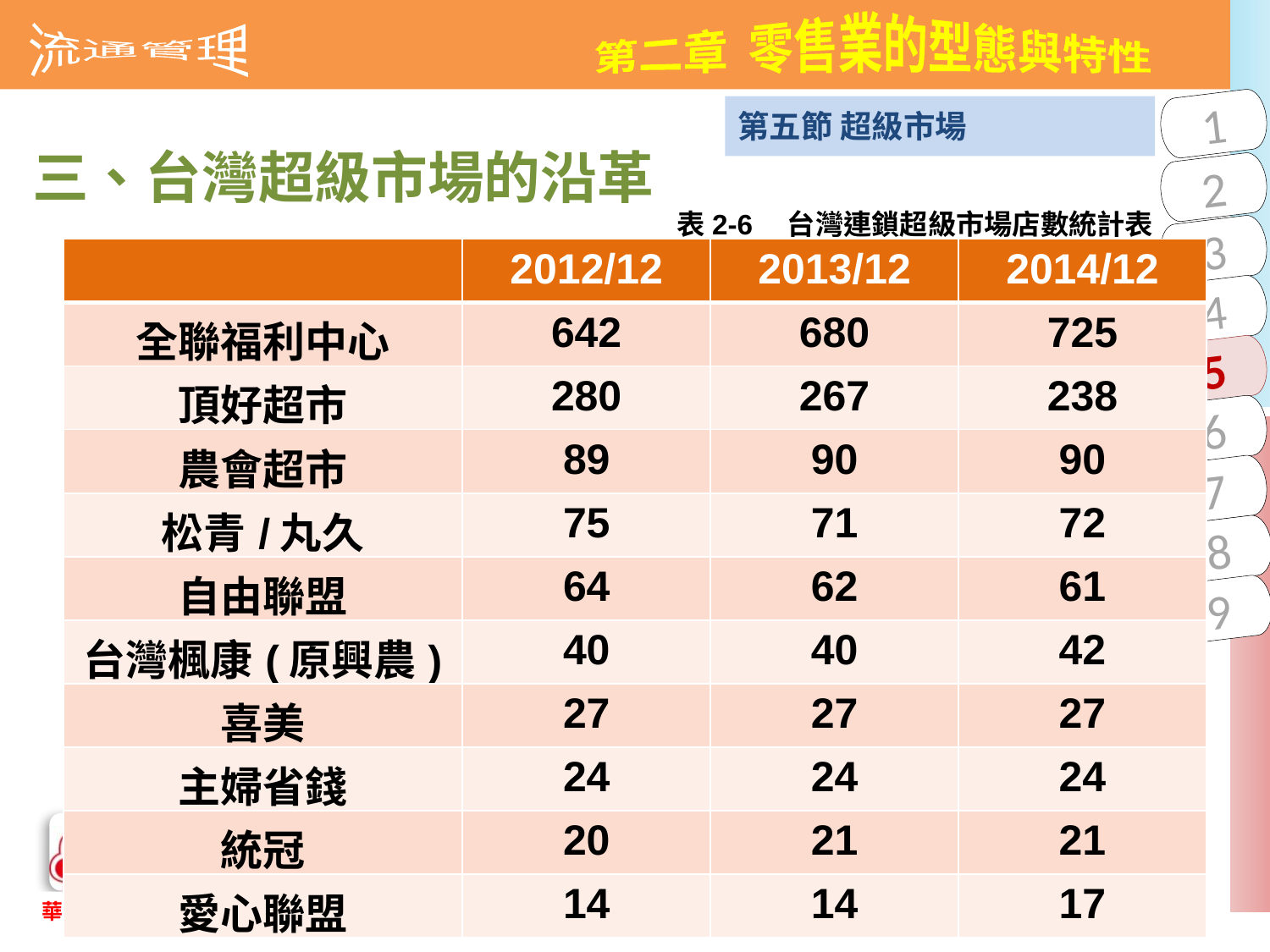

第五節 超級市場
三、台灣超級市場的沿革
表2-6　台灣連鎖超級市場店數統計表
|  | 2012/12 | 2013/12 | 2014/12 |
| --- | --- | --- | --- |
| 全聯福利中心 | 642 | 680 | 725 |
| 頂好超市 | 280 | 267 | 238 |
| 農會超市 | 89 | 90 | 90 |
| 松青/丸久 | 75 | 71 | 72 |
| 自由聯盟 | 64 | 62 | 61 |
| 台灣楓康(原興農) | 40 | 40 | 42 |
| 喜美 | 27 | 27 | 27 |
| 主婦省錢 | 24 | 24 | 24 |
| 統冠 | 20 | 21 | 21 |
| 愛心聯盟 | 14 | 14 | 17 |